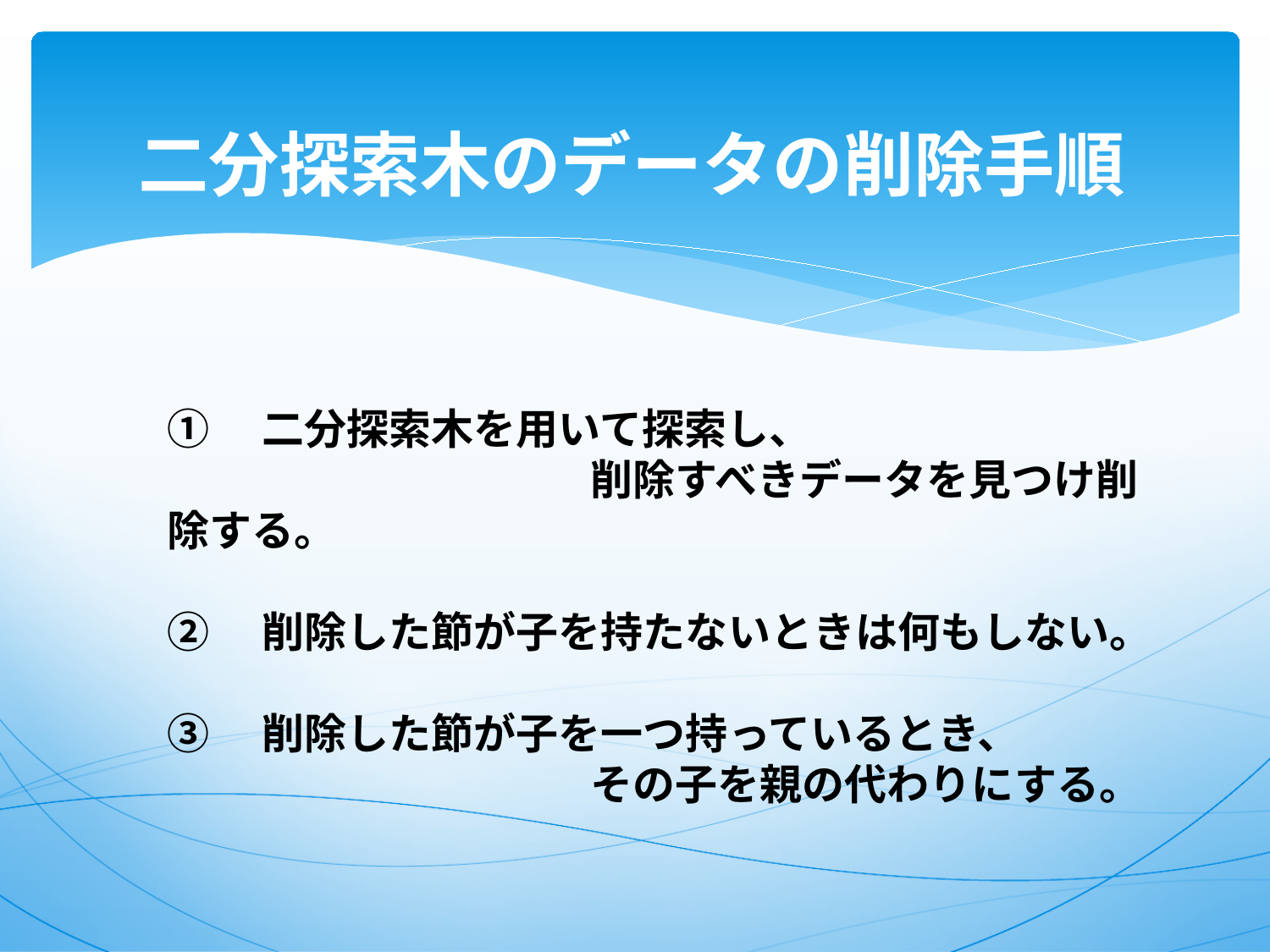

# 二分探索木のデータの削除手順
①　二分探索木を用いて探索し、
　　　　　　　　　　削除すべきデータを見つけ削除する。

②　削除した節が子を持たないときは何もしない。

③　削除した節が子を一つ持っているとき、
　　　　　　　　　　その子を親の代わりにする。